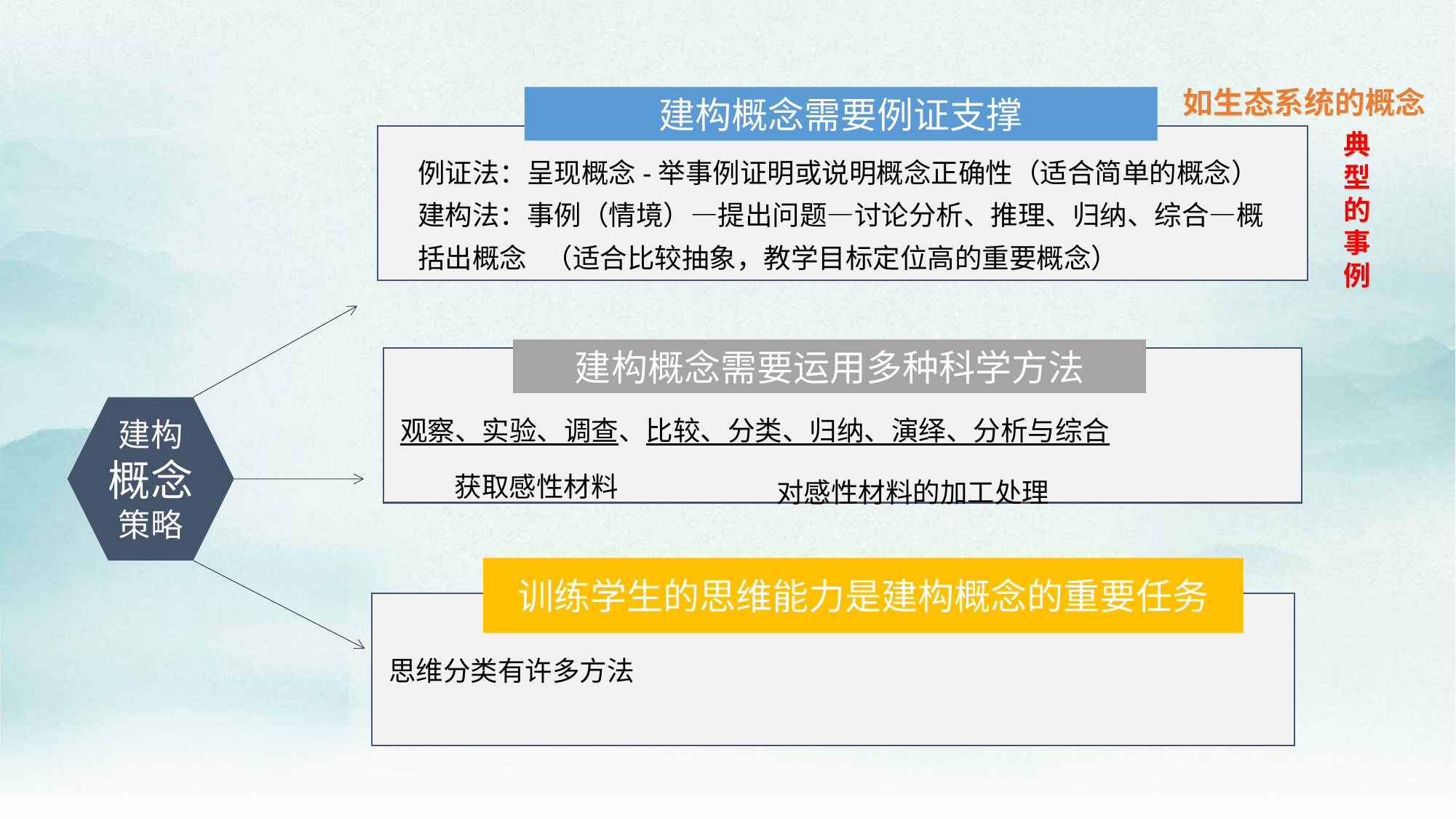

如生态系统的概念
建构概念需要例证支撑
典型的事例

例证法：呈现概念-举事例证明或说明概念正确性（适合简单的概念）
建构法：事例（情境）—提出问题—讨论分析、推理、归纳、综合—概括出概念   （适合比较抽象，教学目标定位高的重要概念）
建构概念需要运用多种科学方法

建构概念策略
观察、实验、调查、比较、分类、归纳、演绎、分析与综合
获取感性材料
对感性材料的加工处理
训练学生的思维能力是建构概念的重要任务

思维分类有许多方法